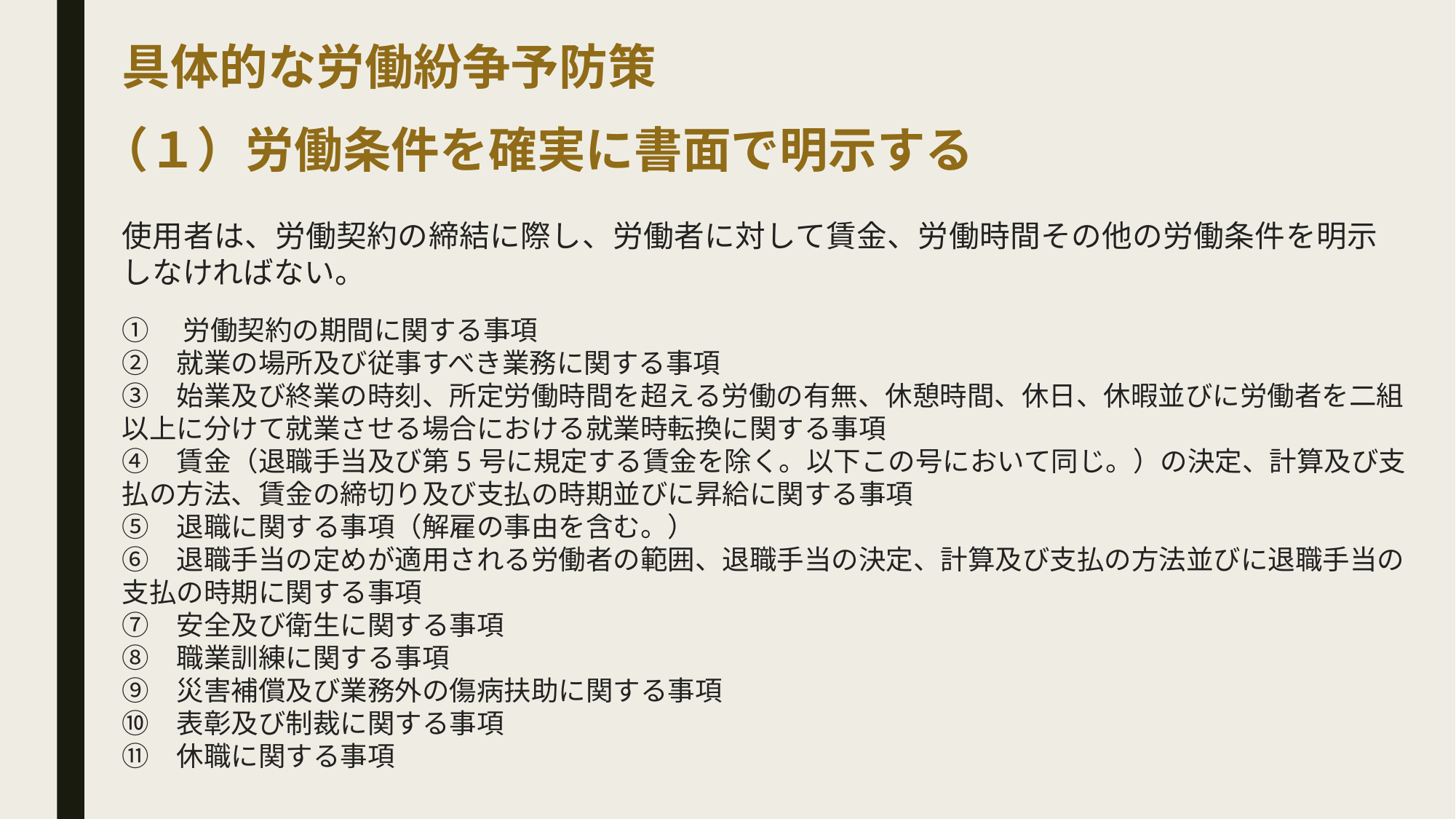

具体的な労働紛争予防策
（１）労働条件を確実に書面で明示する

使用者は、労働契約の締結に際し、労働者に対して賃金、労働時間その他の労働条件を明示しなければない。
①　労働契約の期間に関する事項
②　就業の場所及び従事すべき業務に関する事項
③　始業及び終業の時刻、所定労働時間を超える労働の有無、休憩時間、休日、休暇並びに労働者を二組以上に分けて就業させる場合における就業時転換に関する事項
④　賃金（退職手当及び第5号に規定する賃金を除く。以下この号において同じ。）の決定、計算及び支払の方法、賃金の締切り及び支払の時期並びに昇給に関する事項
⑤　退職に関する事項（解雇の事由を含む。）
⑥　退職手当の定めが適用される労働者の範囲、退職手当の決定、計算及び支払の方法並びに退職手当の支払の時期に関する事項
⑦　安全及び衛生に関する事項
⑧　職業訓練に関する事項
⑨　災害補償及び業務外の傷病扶助に関する事項
⑩　表彰及び制裁に関する事項
⑪　休職に関する事項